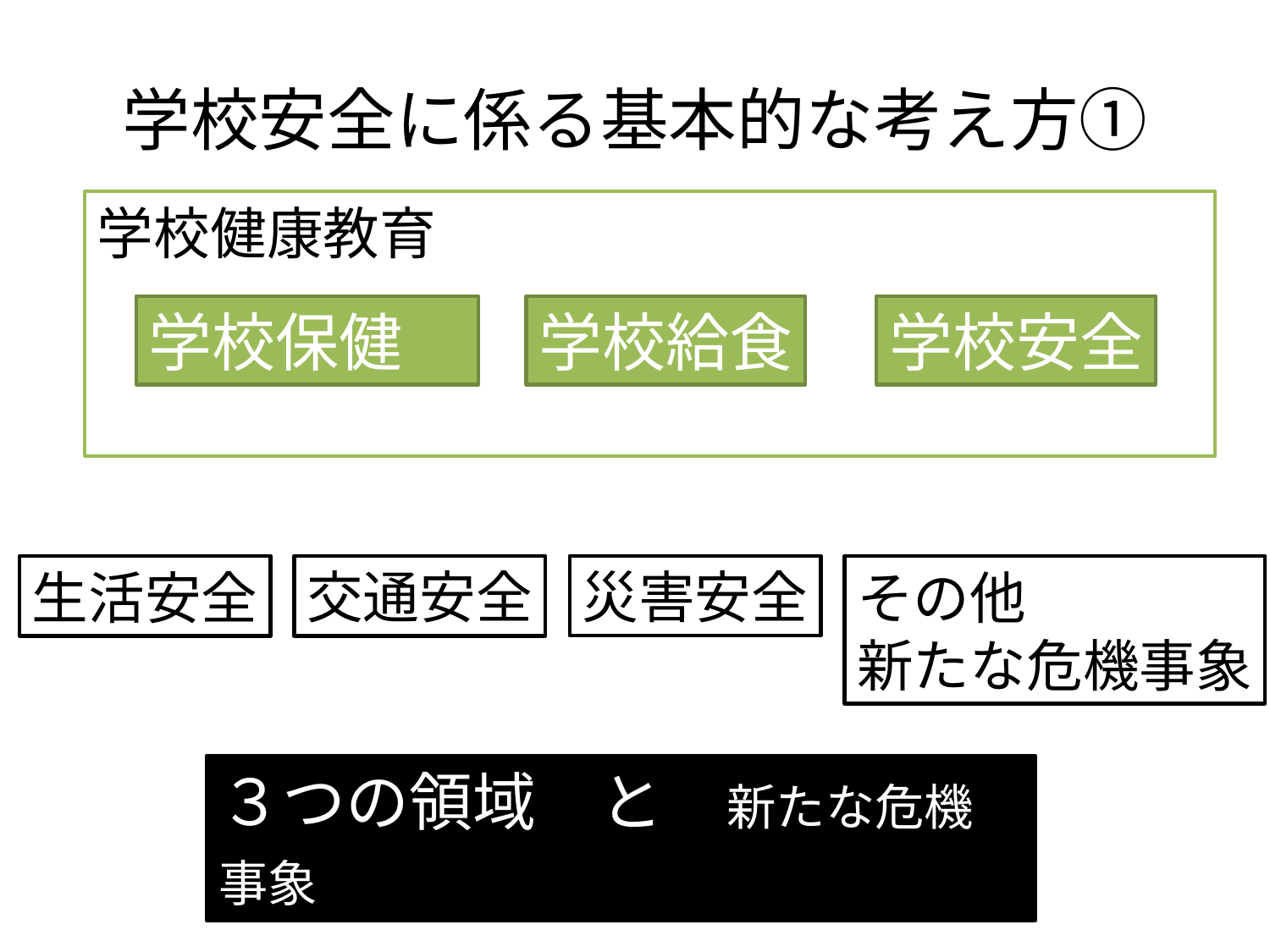

# 学校安全に係る基本的な考え方①
学校健康教育
学校保健
学校給食
学校安全
災害安全
交通安全
生活安全
その他
新たな危機事象

３つの領域　と　新たな危機事象